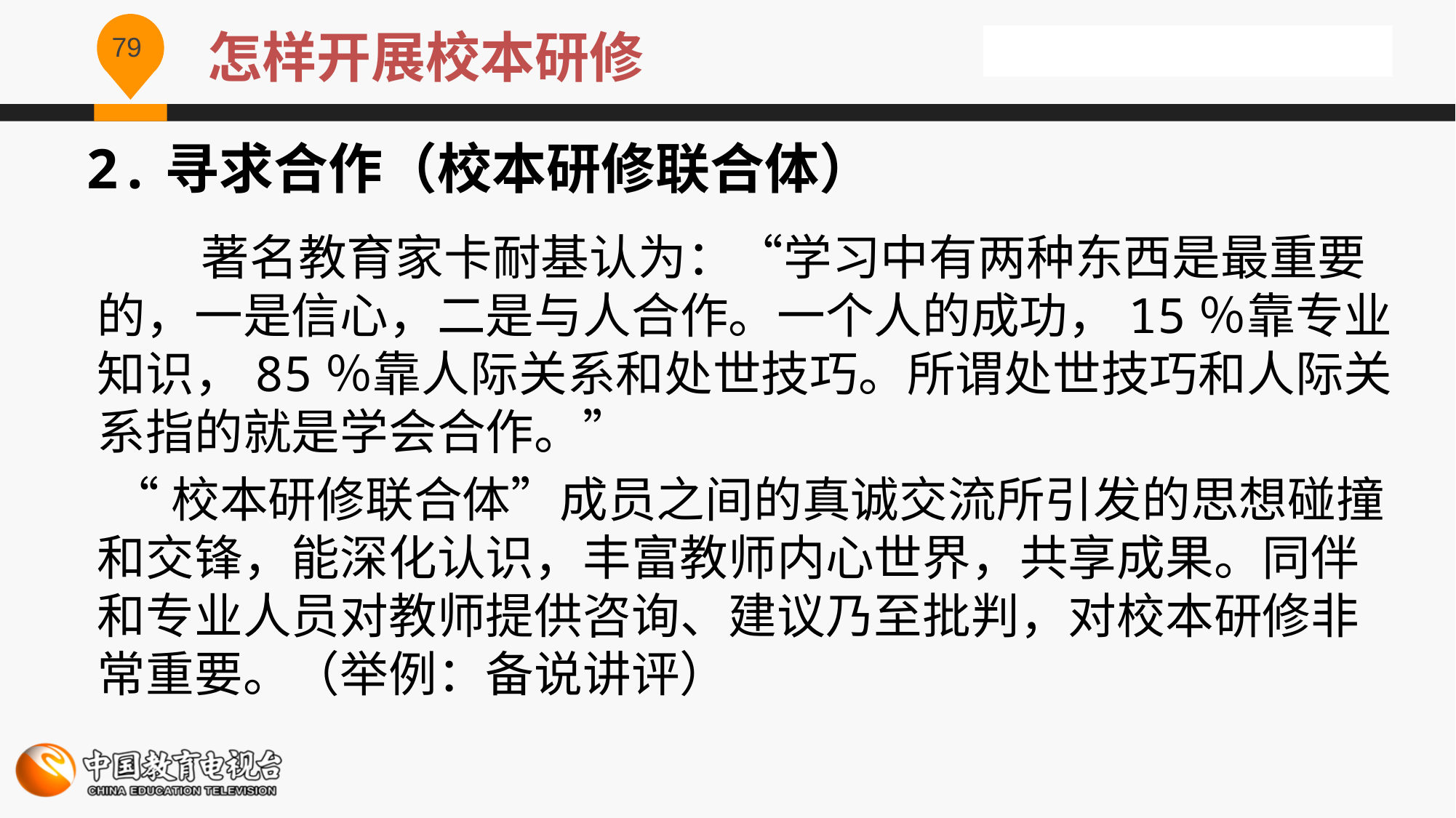

怎样开展校本研修
# 2.寻求合作（校本研修联合体）
            著名教育家卡耐基认为：“学习中有两种东西是最重要的，一是信心，二是与人合作。一个人的成功，15％靠专业知识，85％靠人际关系和处世技巧。所谓处世技巧和人际关系指的就是学会合作。”
     “校本研修联合体”成员之间的真诚交流所引发的思想碰撞和交锋，能深化认识，丰富教师内心世界，共享成果。同伴和专业人员对教师提供咨询、建议乃至批判，对校本研修非常重要。（举例：备说讲评）